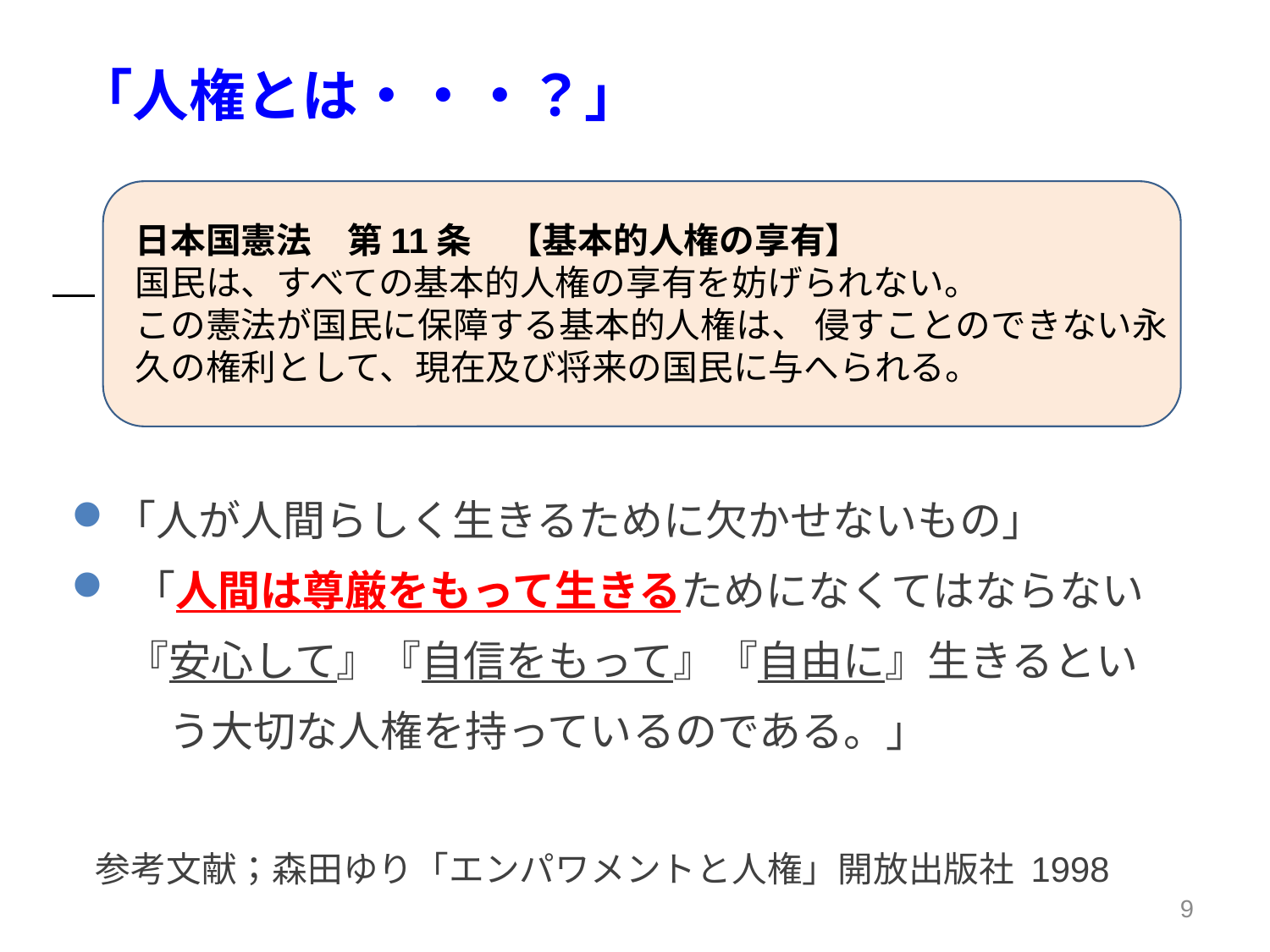

# 「人権とは・・・？」

日本国憲法　第11条　【基本的人権の享有】
国民は、すべての基本的人権の享有を妨げられない。
この憲法が国民に保障する基本的人権は、 侵すことのできない永久の権利として、現在及び将来の国民に与へられる。

「人が人間らしく生きるために欠かせないもの」
 「人間は尊厳をもって生きるためになくてはならない
　『安心して』『自信をもって』『自由に』生きるとい
　　う大切な人権を持っているのである。」

  参考文献；森田ゆり「エンパワメントと人権」開放出版社 1998
9